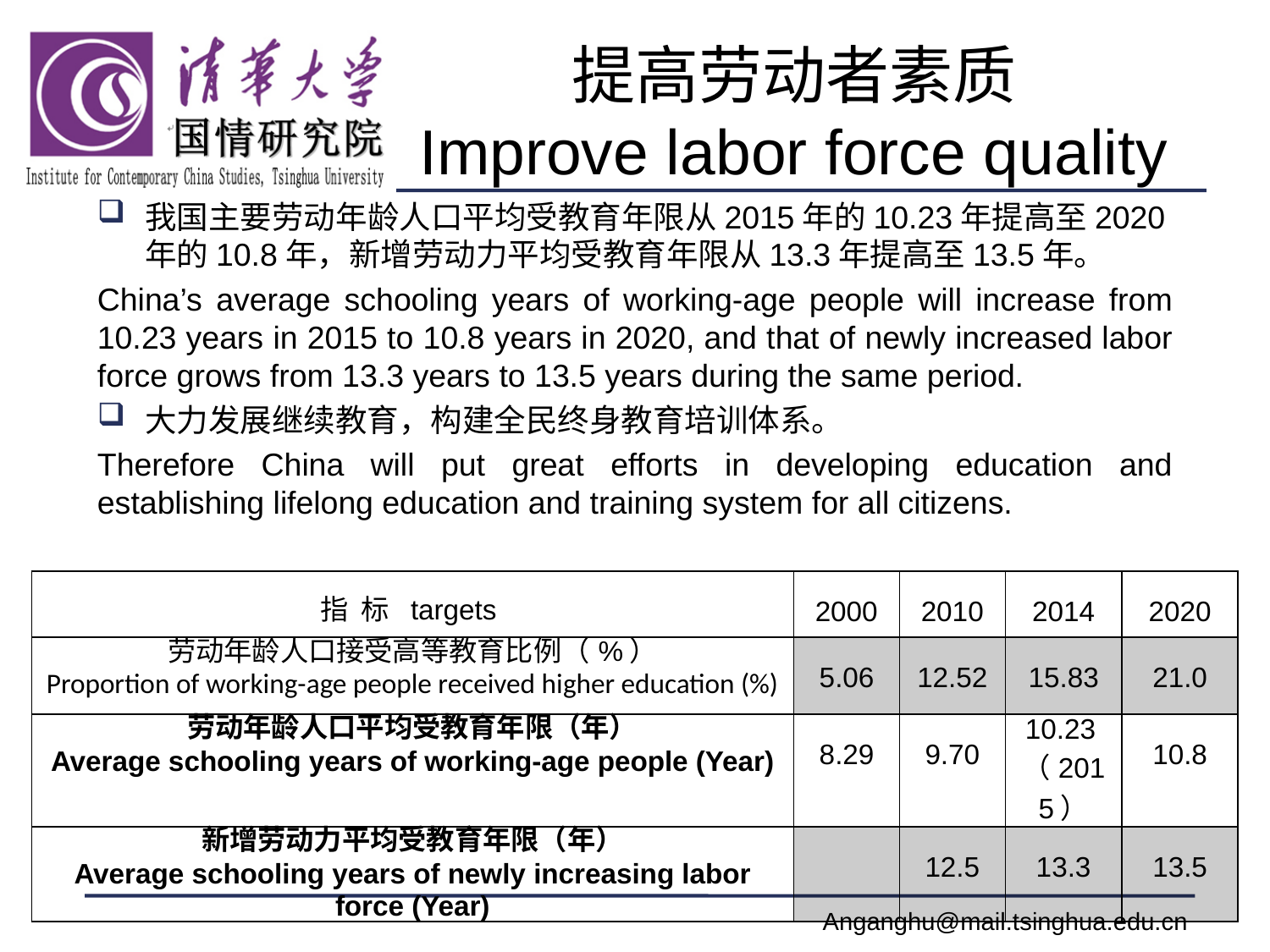

# 提高劳动者素质 Improve labor force quality
我国主要劳动年龄人口平均受教育年限从2015年的10.23年提高至2020年的10.8年，新增劳动力平均受教育年限从13.3年提高至13.5年。
China’s average schooling years of working-age people will increase from 10.23 years in 2015 to 10.8 years in 2020, and that of newly increased labor force grows from 13.3 years to 13.5 years during the same period.
大力发展继续教育，构建全民终身教育培训体系。
Therefore China will put great efforts in developing education and establishing lifelong education and training system for all citizens.

| 指 标  targets | 2000 | 2010 | 2014 | 2020 |
| --- | --- | --- | --- | --- |
| 劳动年龄人口接受高等教育比例（%） Proportion of working-age people received higher education (%) | 5.06 | 12.52 | 15.83 | 21.0 |
| 劳动年龄人口平均受教育年限（年） Average schooling years of working-age people (Year) | 8.29 | 9.70 | 10.23（2015） | 10.8 |
| 新增劳动力平均受教育年限（年） Average schooling years of newly increasing labor force (Year) |  | 12.5 | 13.3 | 13.5 |